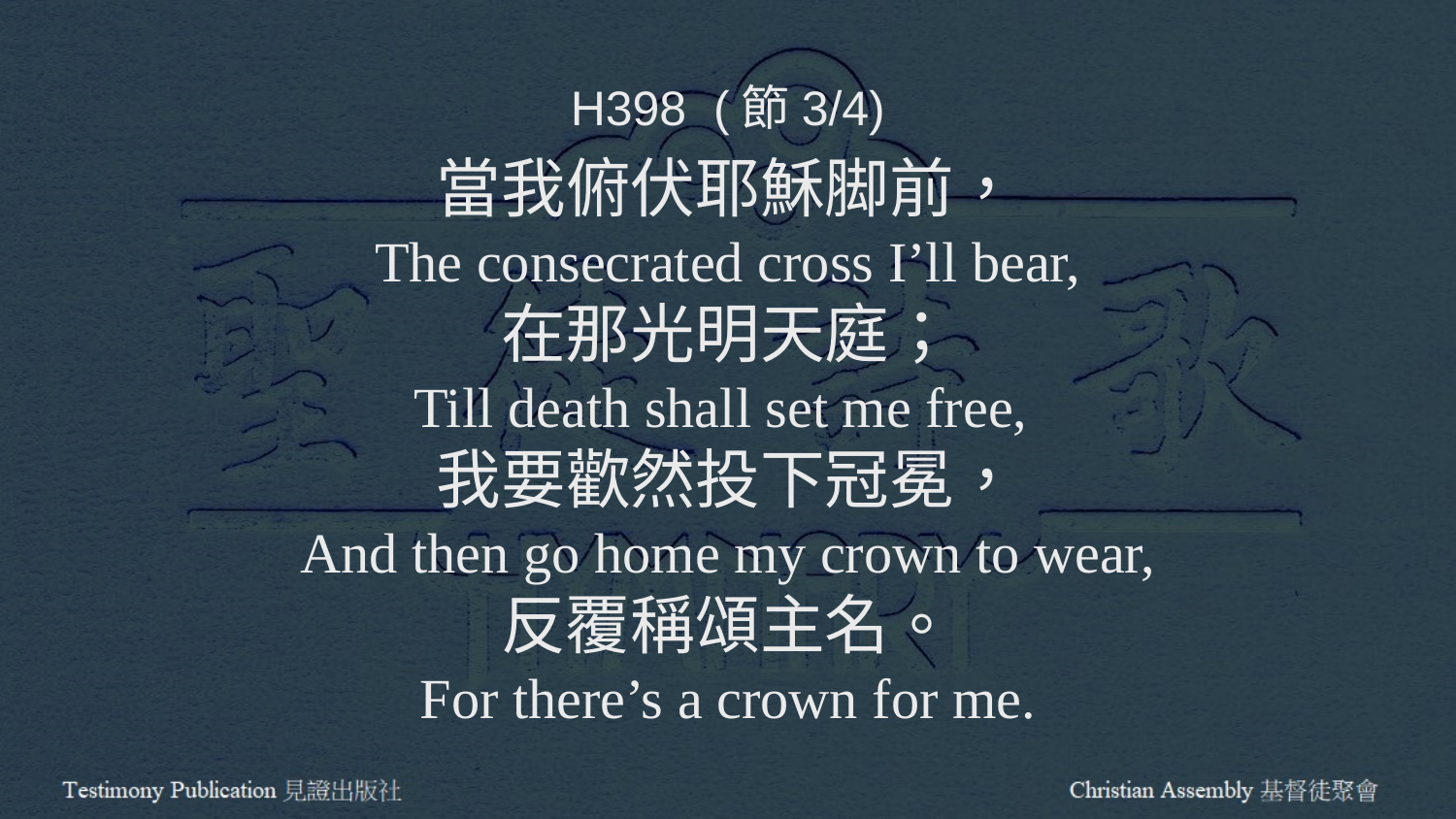

H398  (節3/4)
當我俯伏耶穌脚前，
The consecrated cross I’ll bear,
在那光明天庭；
Till death shall set me free,
我要歡然投下冠冕，
And then go home my crown to wear,
反覆稱頌主名。
For there’s a crown for me.